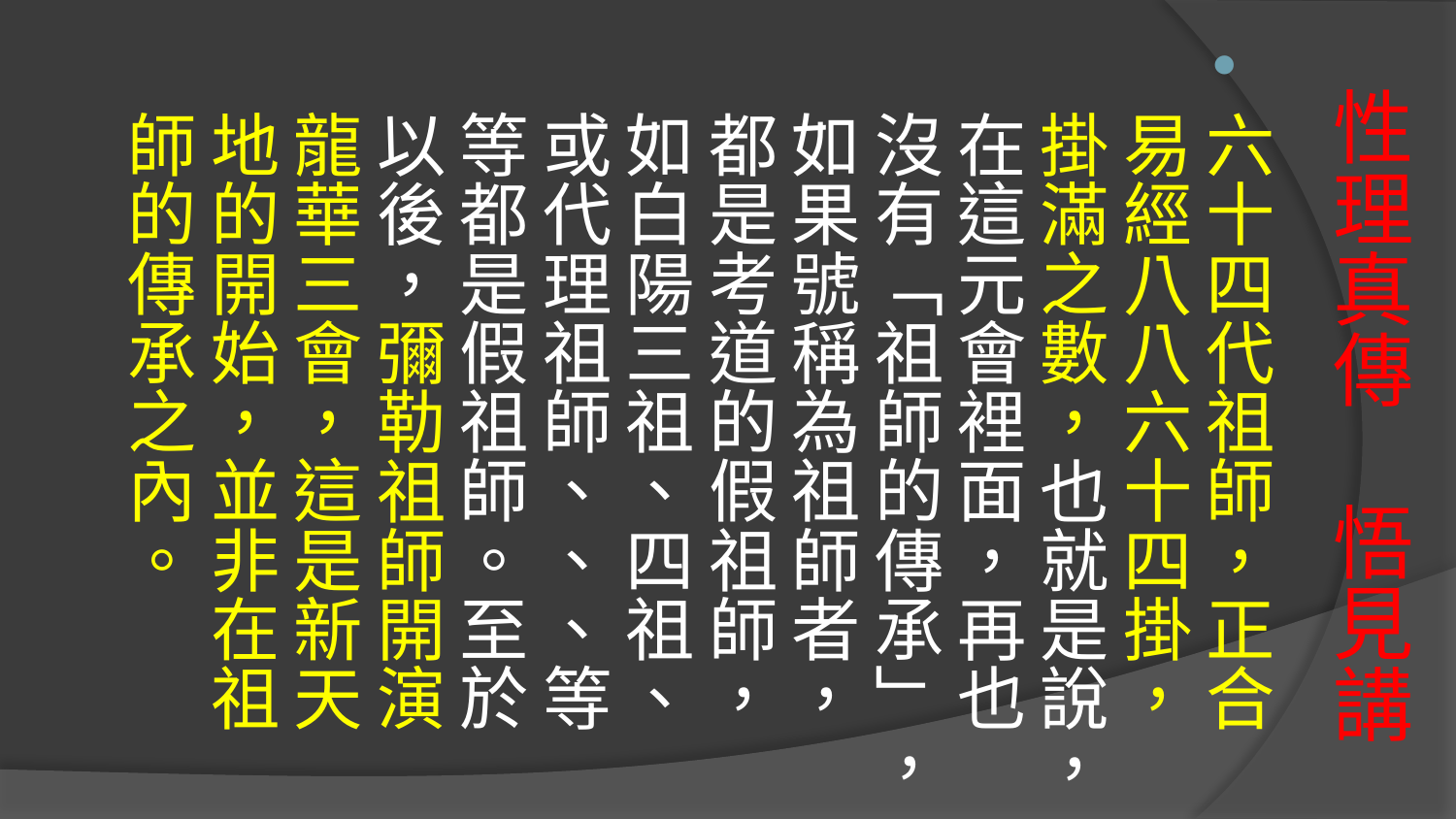

六十四代祖師，正合易經八八六十四掛，掛滿之數，也就是說，在這元會裡面，再也沒有「祖師的傳承」，如果號稱為祖師者，都是考道的假祖師，如白陽三祖、四祖、或代理祖師、、、等等都是假祖師。至於以後，彌勒祖師開演龍華三會，這是新天地的開始，並非在祖師的傳承之內。
# 性理真傳     悟見講